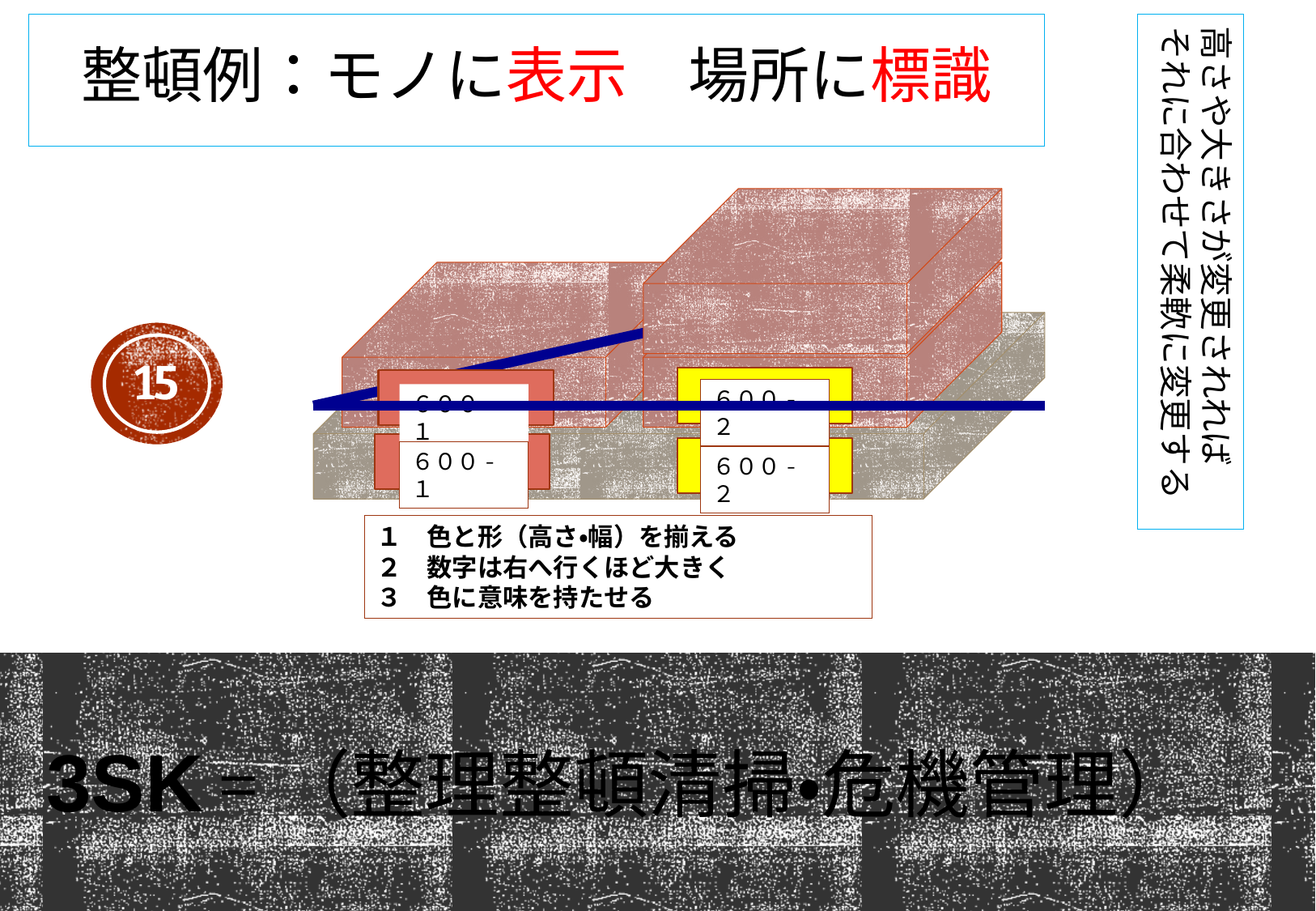

整頓例：モノに表示　場所に標識
高さや大きさが変更されれば
それに合わせて柔軟に変更する

15

６００-２
６００-１
６００-１
６００-２
１　色と形（高さ・幅）を揃える
２　数字は右へ行くほど大きく
３　色に意味を持たせる
# 3SK =（整理整頓清掃・危機管理）